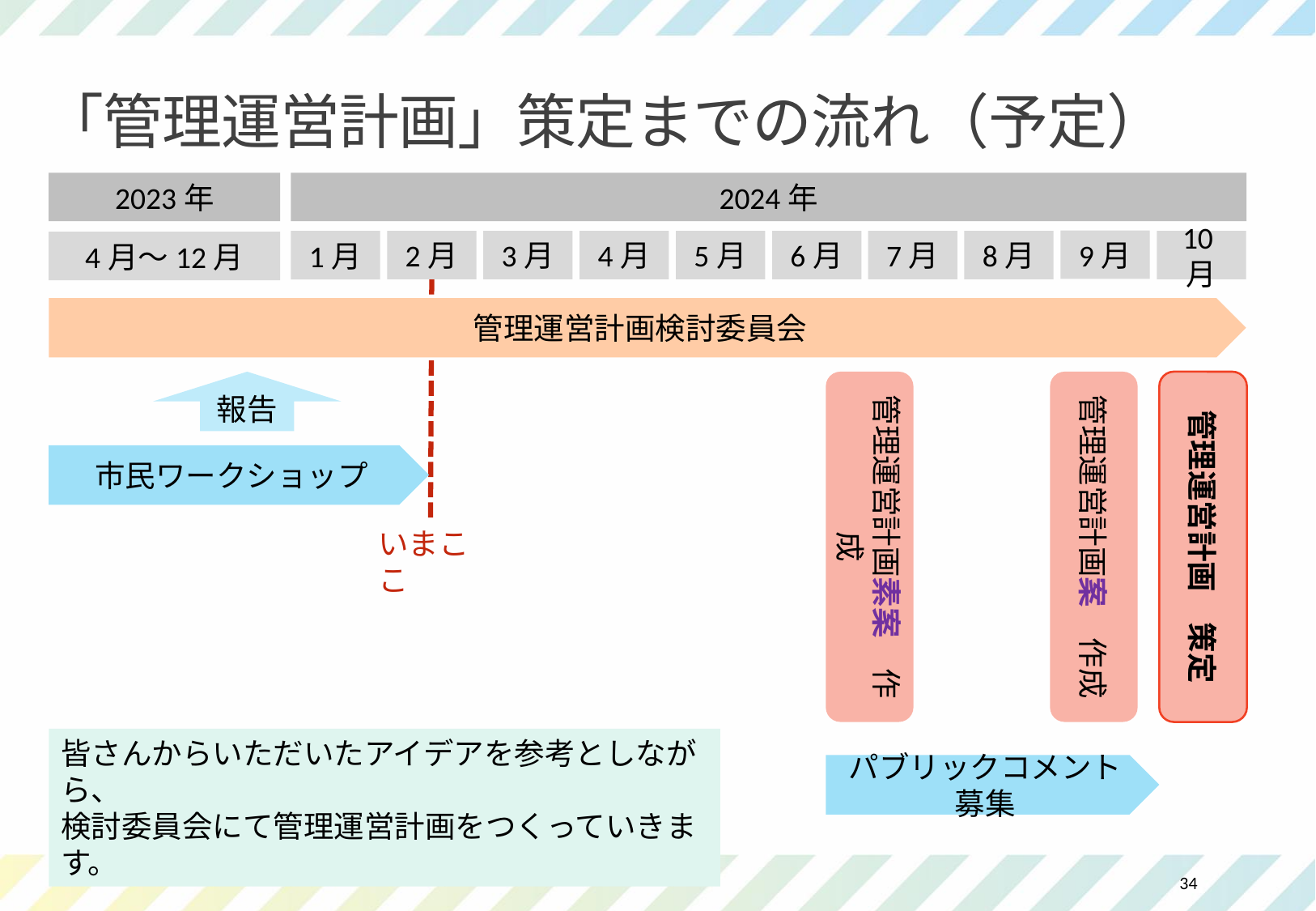

# 「管理運営計画」策定までの流れ（予定）
2023年
2024年
9月
2月
3月
4月
5月
6月
7月
8月
10月
1月
4月～12月
管理運営計画検討委員会
報告
管理運営計画素案　作成
管理運営計画案　作成
管理運営計画　策定
市民ワークショップ
いまここ
皆さんからいただいたアイデアを参考としながら、
検討委員会にて管理運営計画をつくっていきます。
パブリックコメント募集
34